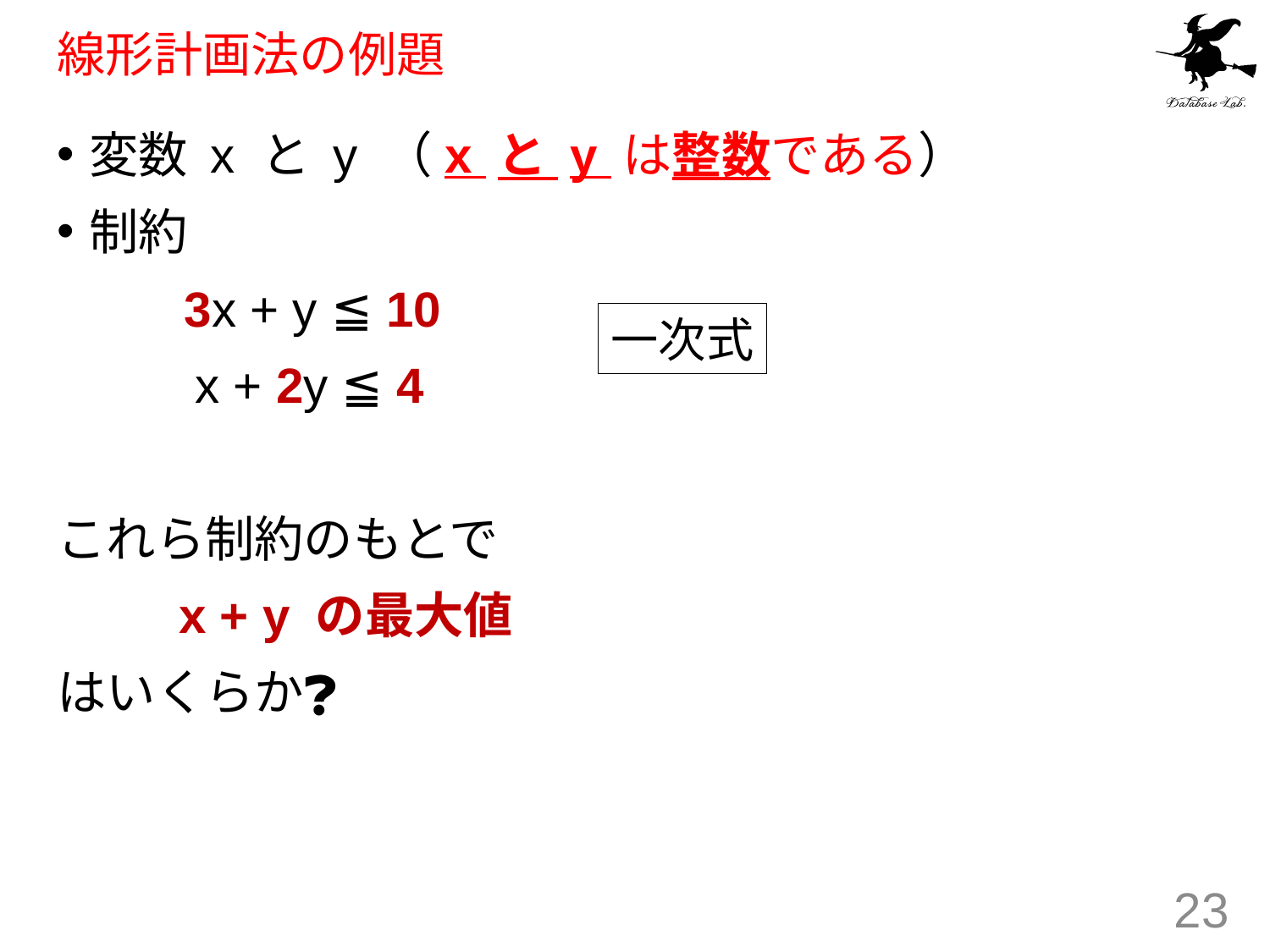

# 線形計画法の例題
変数 x と y （x と y は整数である）
制約
	3x + y ≦ 10
          x + 2y ≦ 4

これら制約のもとで
　　 x + y の最大値
はいくらか❓
一次式
23